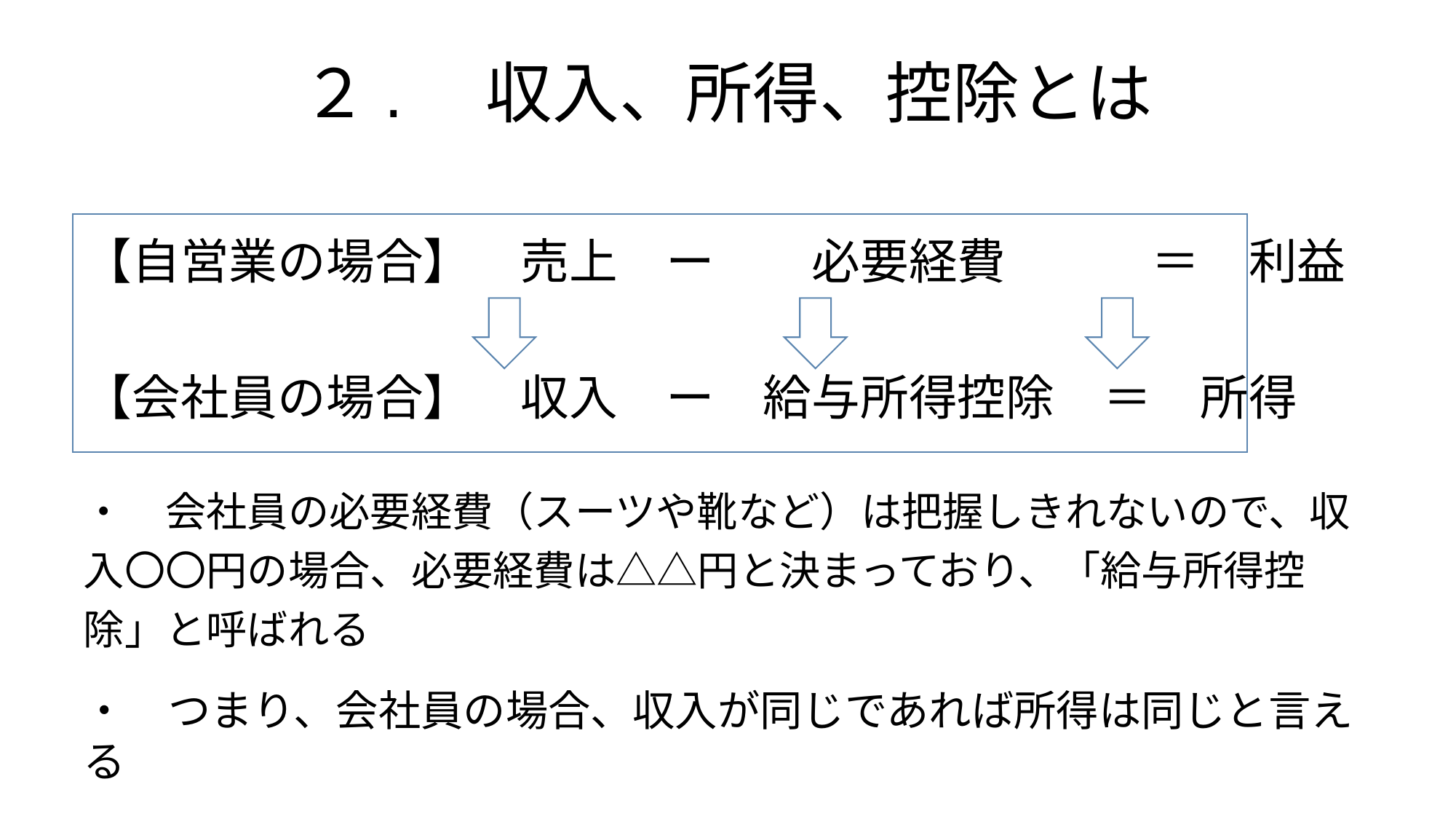

# ２.　収入、所得、控除とは

【自営業の場合】　売上　ー　　必要経費　　　＝　利益

【会社員の場合】　収入　ー　給与所得控除　＝　所得

・　会社員の必要経費（スーツや靴など）は把握しきれないので、収入〇〇円の場合、必要経費は△△円と決まっており、「給与所得控除」と呼ばれる

・　つまり、会社員の場合、収入が同じであれば所得は同じと言える